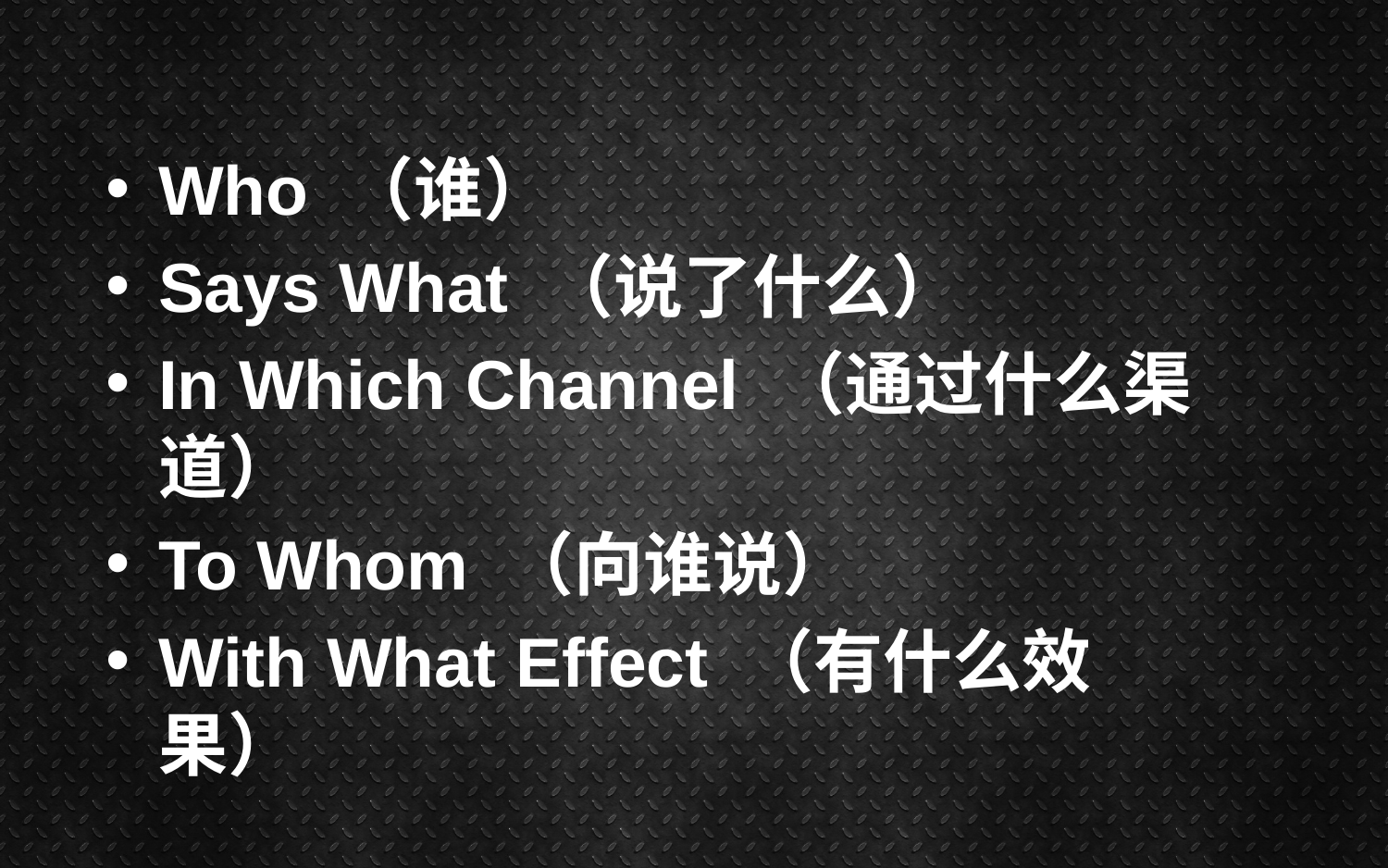

Who （谁）
Says What （说了什么）
In Which Channel （通过什么渠道）
To Whom （向谁说）
With What Effect （有什么效果）